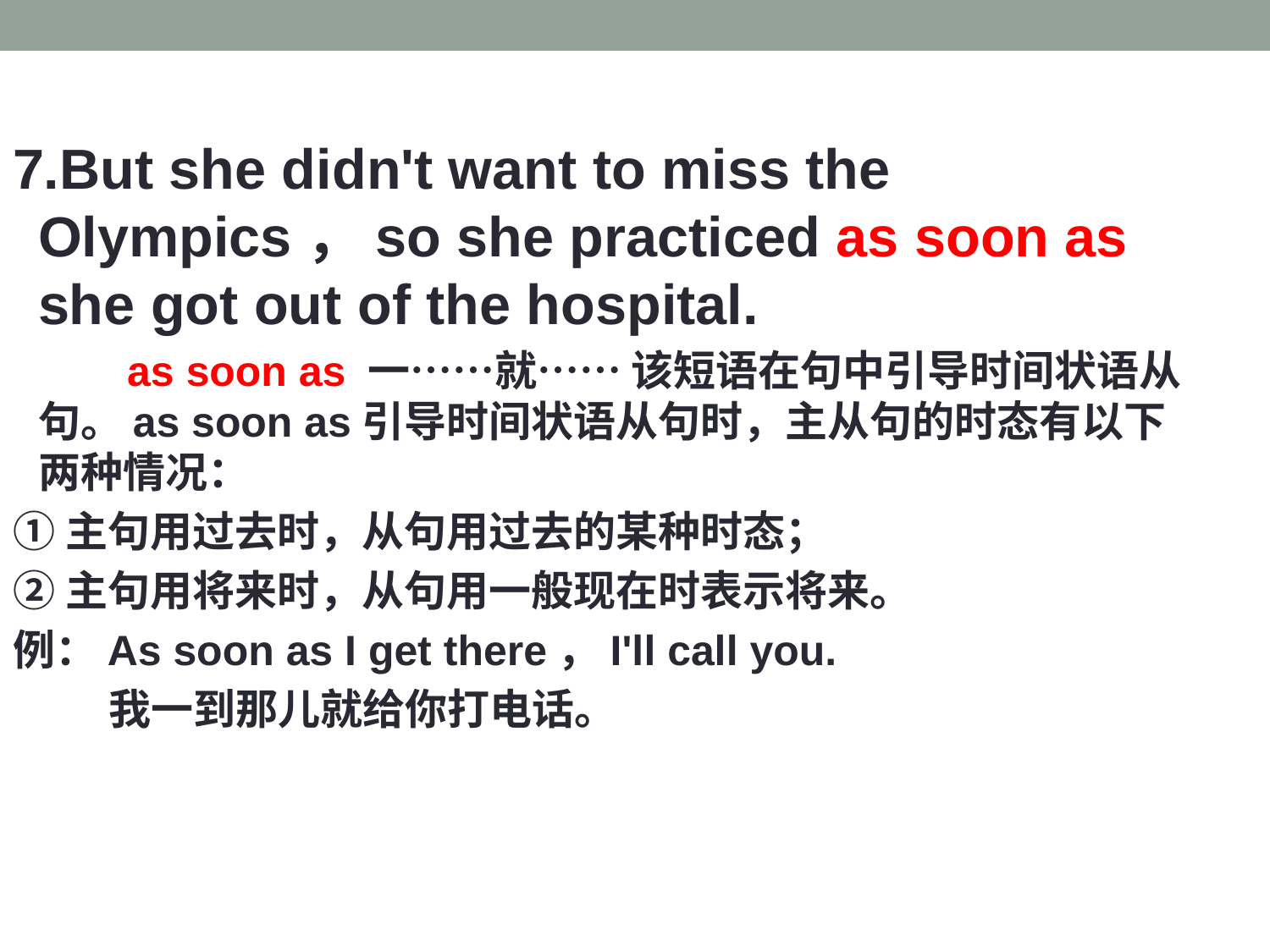

7.But she didn't want to miss the Olympics，so she practiced as soon as she got out of the hospital.
 　　as soon as 一……就…… 该短语在句中引导时间状语从句。as soon as引导时间状语从句时，主从句的时态有以下两种情况：
①主句用过去时，从句用过去的某种时态；
②主句用将来时，从句用一般现在时表示将来。
例：As soon as I get there，I'll call you.
         我一到那儿就给你打电话。